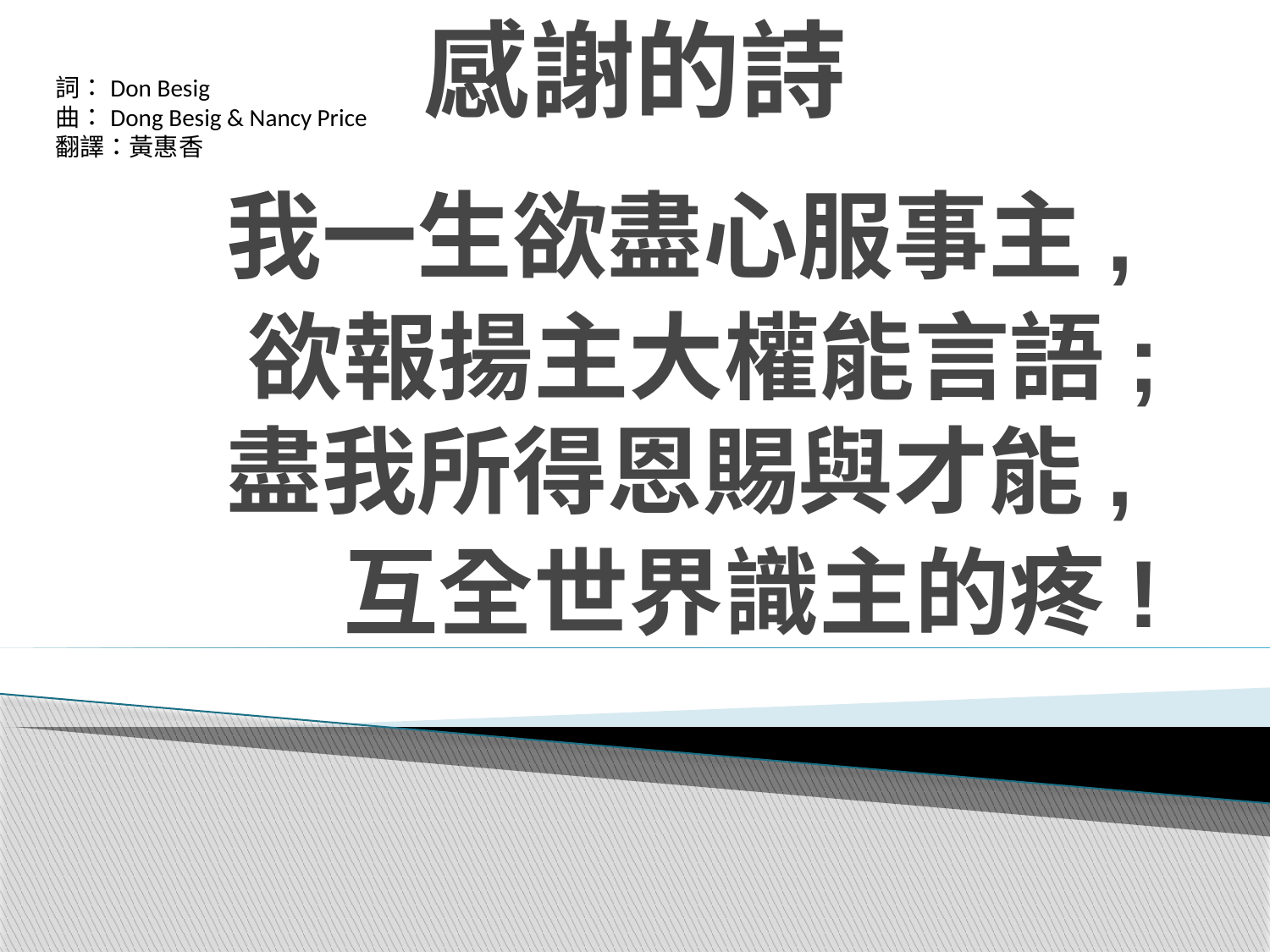

# 感謝的詩
詞：Don Besig
曲：Dong Besig & Nancy Price
翻譯：黃惠香
我一生欲盡心服事主,
欲報揚主大權能言語;
盡我所得恩賜與才能,
互全世界識主的疼!